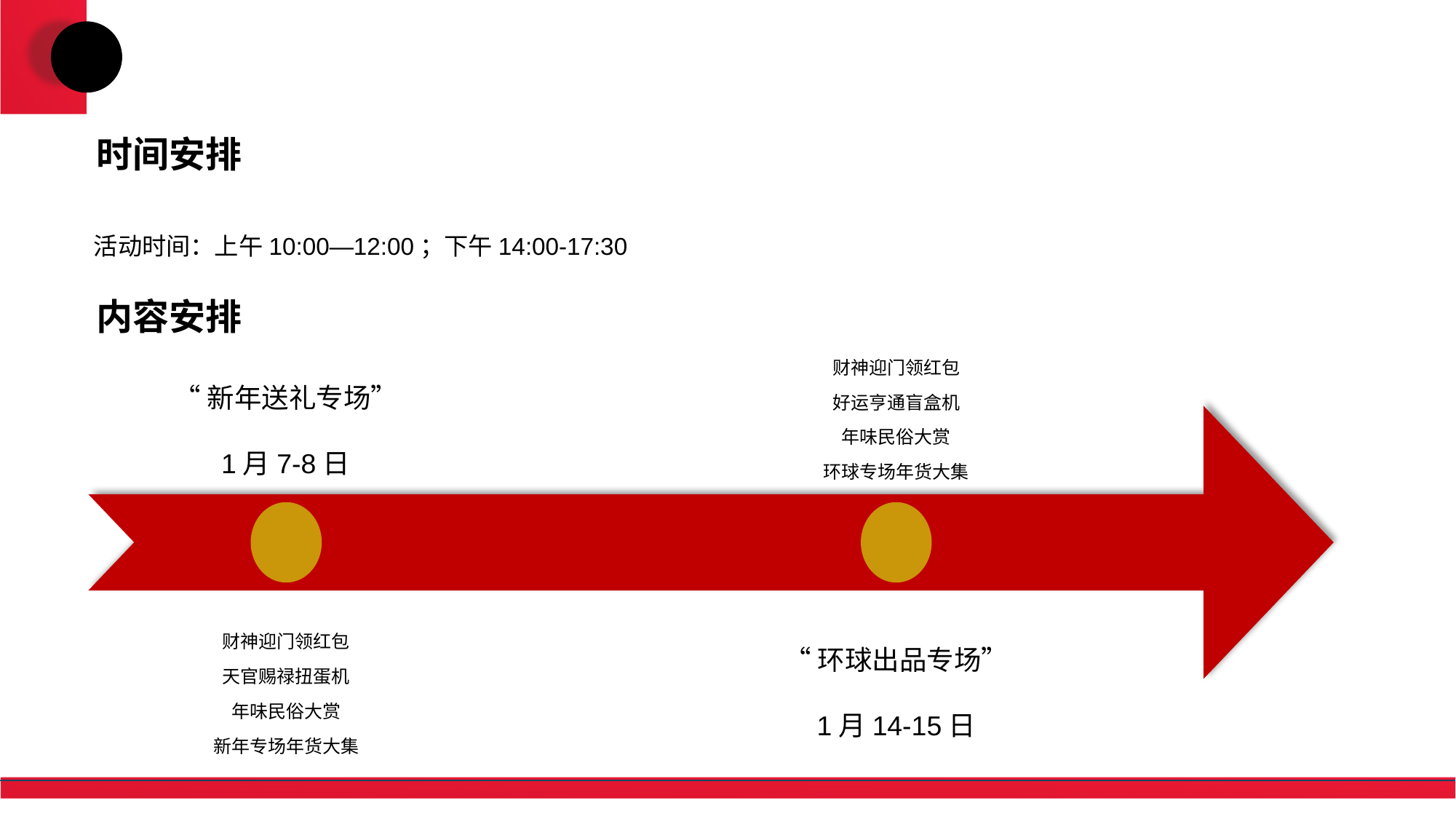

时间安排
活动时间：上午10:00—12:00；下午14:00-17:30
内容安排
财神迎门领红包
好运亨通盲盒机
年味民俗大赏
环球专场年货大集
“新年送礼专场”
1月7-8日
“环球出品专场”
1月14-15日

财神迎门领红包
天官赐禄扭蛋机
年味民俗大赏
新年专场年货大集